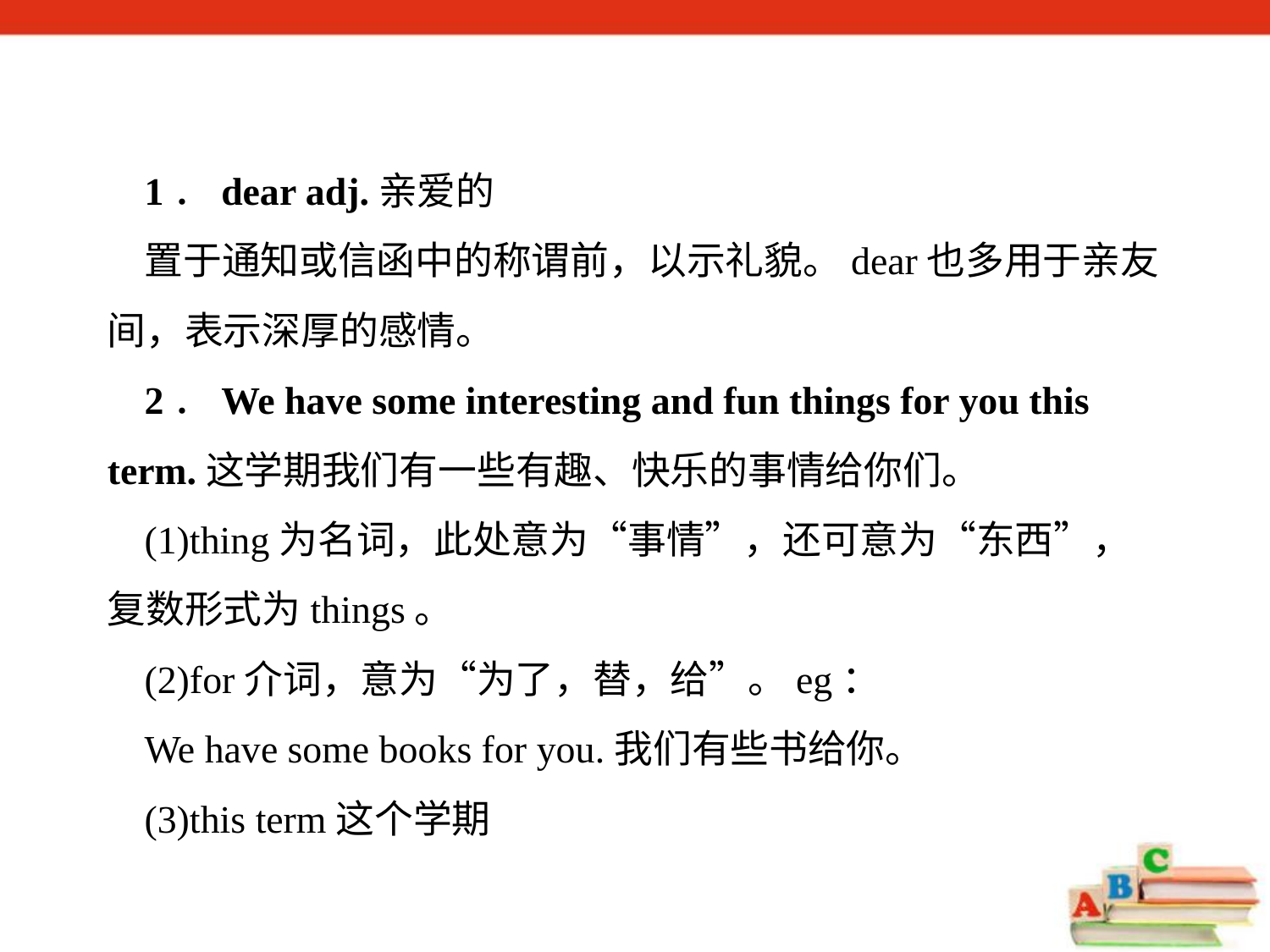

1．dear adj.亲爱的
置于通知或信函中的称谓前，以示礼貌。dear也多用于亲友间，表示深厚的感情。
2．We have some interesting and fun things for you this term.这学期我们有一些有趣、快乐的事情给你们。
(1)thing为名词，此处意为“事情”，还可意为“东西”，复数形式为things。
(2)for介词，意为“为了，替，给”。eg：
We have some books for you.我们有些书给你。
(3)this term这个学期